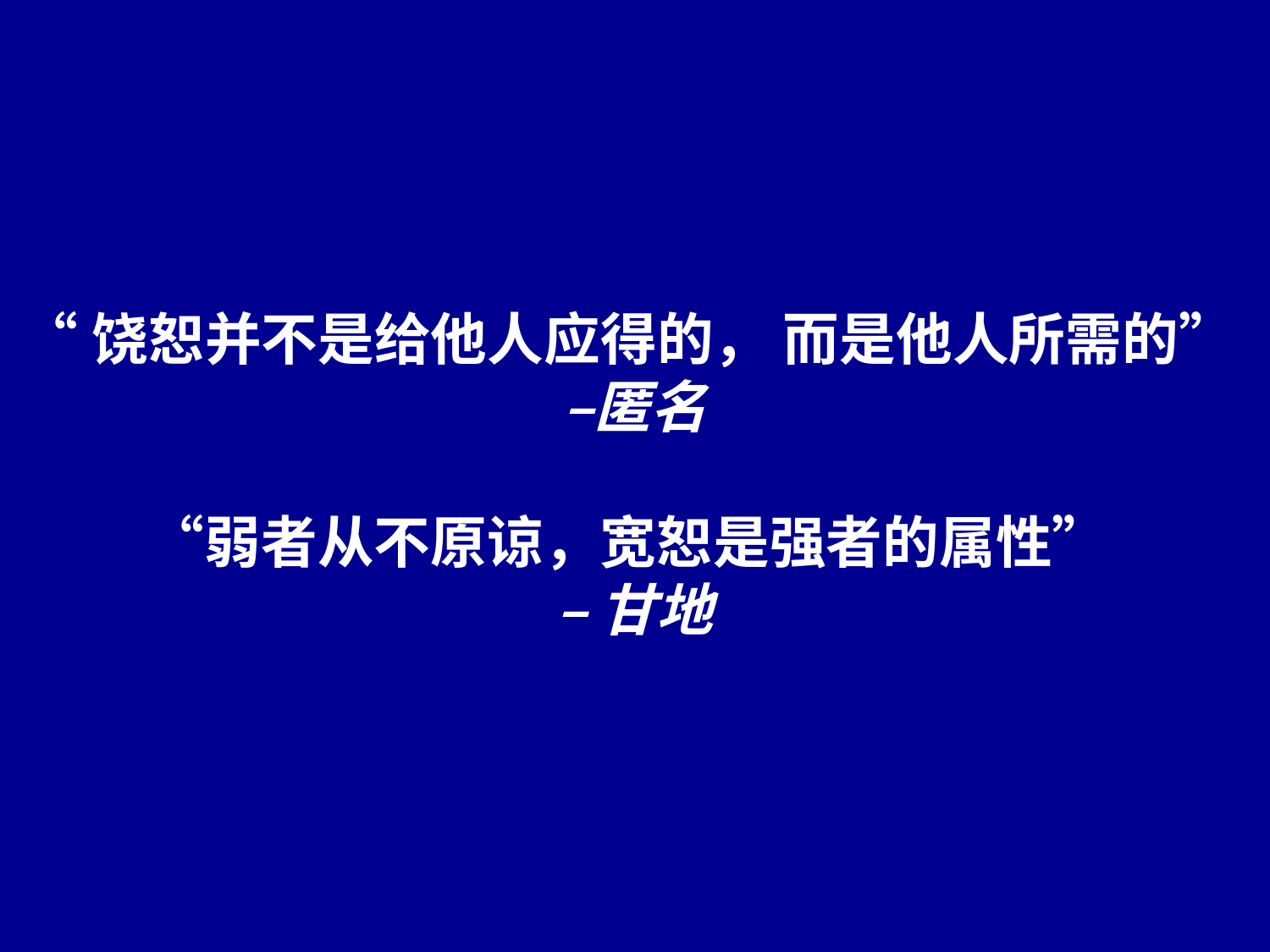

# “饶恕并不是给他人应得的， 而是他人所需的” –匿名 “弱者从不原谅，宽恕是强者的属性” – 甘地